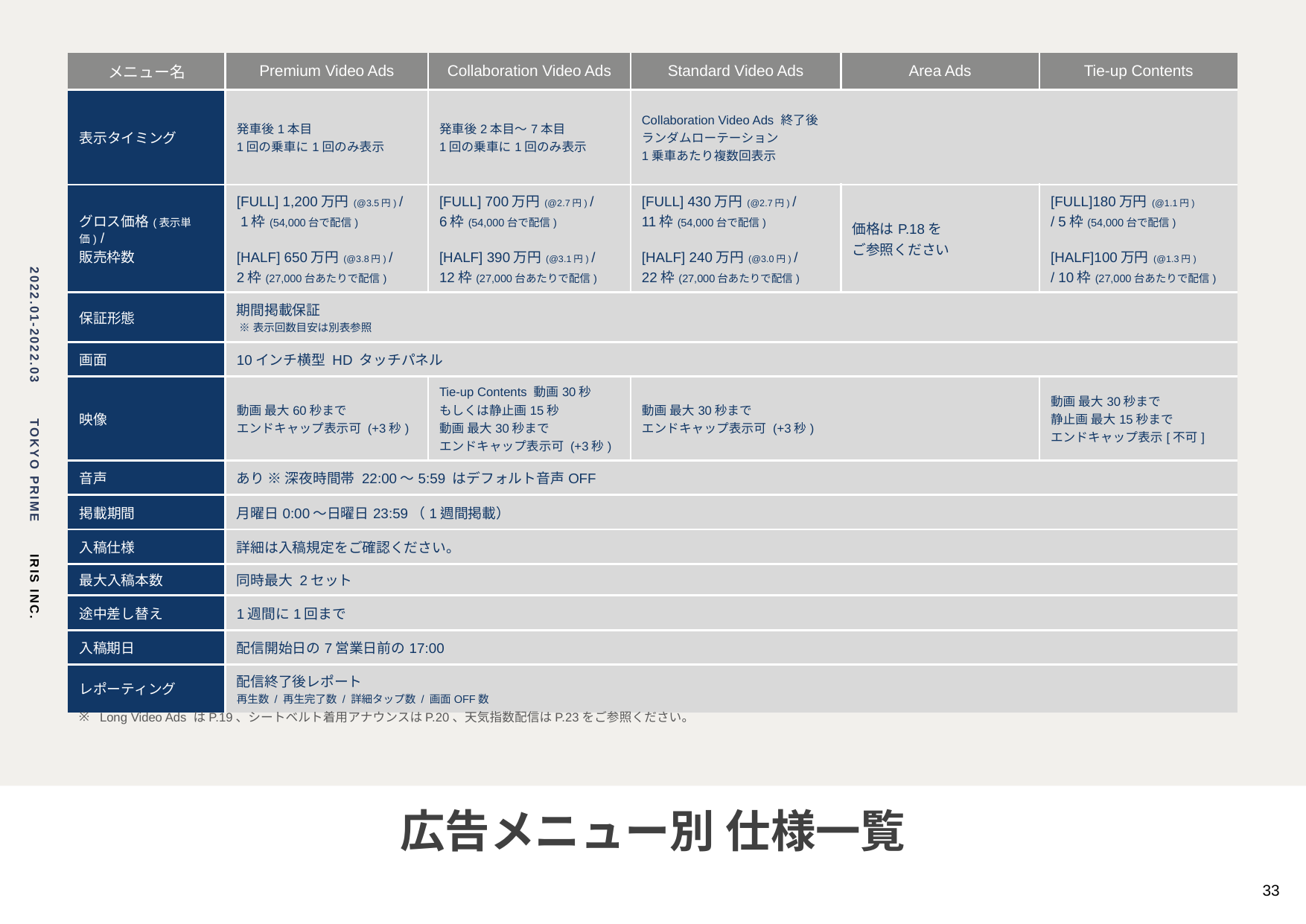

| メニュー名 | Premium Video Ads | Collaboration Video Ads | Standard Video Ads | Area Ads | Tie-up Contents |
| --- | --- | --- | --- | --- | --- |
| 表示タイミング | 発車後1本目 1回の乗車に1回のみ表示 | 発車後2本目～7本目 1回の乗車に1回のみ表示 | Collaboration Video Ads 終了後 ランダムローテーション 1乗車あたり複数回表示 |  |  |
| グロス価格(表示単価) / 販売枠数 | [FULL] 1,200万円 (@3.5円) / 1枠(54,000台で配信) [HALF] 650万円 (@3.8円) / 2枠(27,000台あたりで配信) | [FULL] 700万円 (@2.7円) / 6枠(54,000台で配信) [HALF] 390万円 (@3.1円) / 12枠(27,000台あたりで配信) | [FULL] 430万円 (@2.7円) / 11枠(54,000台で配信) [HALF] 240万円 (@3.0円) / 22枠(27,000台あたりで配信) | 価格はP.18を ご参照ください | [FULL]180万円 (@1.1円) / 5枠(54,000台で配信) [HALF]100万円 (@1.3円) / 10枠(27,000台あたりで配信) |
| 保証形態 | 期間掲載保証 ※表示回数目安は別表参照 |  |  |  |  |
| 画面 | 10インチ横型 HD タッチパネル |  |  |  |  |
| 映像 | 動画 最大60秒まで エンドキャップ表示可 (+3秒) | Tie-up Contents 動画30秒 もしくは静止画15秒 動画 最大30秒まで エンドキャップ表示可 (+3秒) | 動画 最大30秒まで エンドキャップ表示可 (+3秒) |  | 動画 最大30秒まで 静止画 最大15秒まで エンドキャップ表示[不可] |
| 音声 | あり ※ 深夜時間帯 22:00〜5:59 はデフォルト音声OFF |  |  |  |  |
| 掲載期間 | 月曜日0:00〜日曜日23:59（1週間掲載） |  |  |  |  |
| 入稿仕様 | 詳細は入稿規定をご確認ください。 |  |  |  |  |
| 最大入稿本数 | 同時最大 2セット |  |  |  |  |
| 途中差し替え | 1週間に1回まで |  |  |  |  |
| 入稿期日 | 配信開始日の7営業日前の17:00 |  |  |  |  |
| レポーティング | 配信終了後レポート 再生数 / 再生完了数 / 詳細タップ数 / 画面OFF数 |  |  |  |  |
Long Video Ads はP.19、シートベルト着用アナウンスはP.20、天気指数配信はP.23をご参照ください。
# 広告メニュー別 仕様一覧